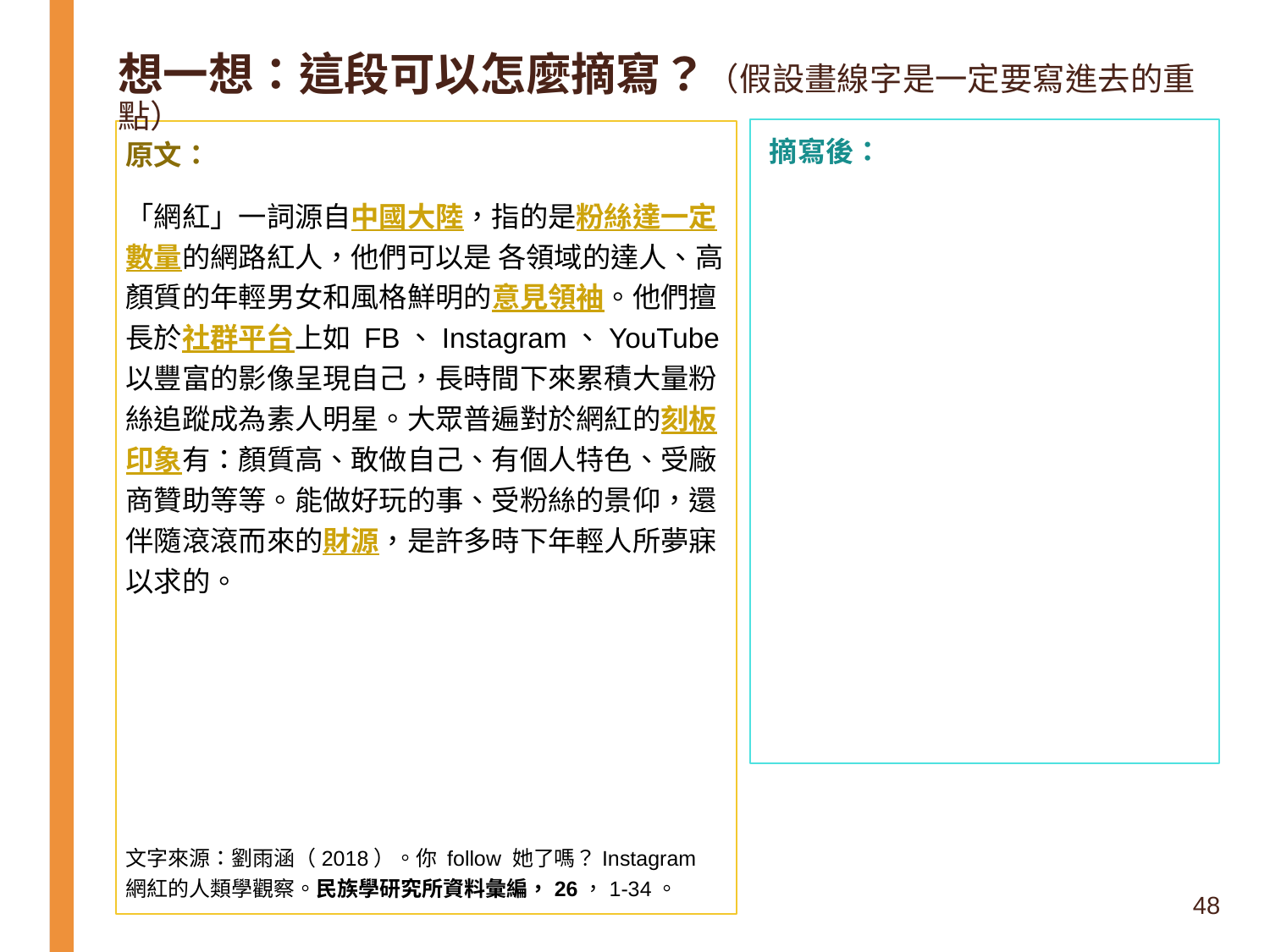

# 想一想：這段可以怎麼摘寫？（假設畫線字是一定要寫進去的重點）

原文：
「網紅」一詞源自中國大陸，指的是粉絲達一定數量的網路紅人，他們可以是 各領域的達人、高顏質的年輕男女和風格鮮明的意見領袖。他們擅長於社群平台上如 FB、Instagram、YouTube 以豐富的影像呈現自己，長時間下來累積大量粉絲追蹤成為素人明星。大眾普遍對於網紅的刻板印象有：顏質高、敢做自己、有個人特色、受廠商贊助等等。能做好玩的事、受粉絲的景仰，還伴隨滾滾而來的財源，是許多時下年輕人所夢寐以求的。

文字來源：劉雨涵（2018）。你 follow 她了嗎？Instagram 網紅的人類學觀察。民族學研究所資料彙編，26，1-34。
摘寫後：
48